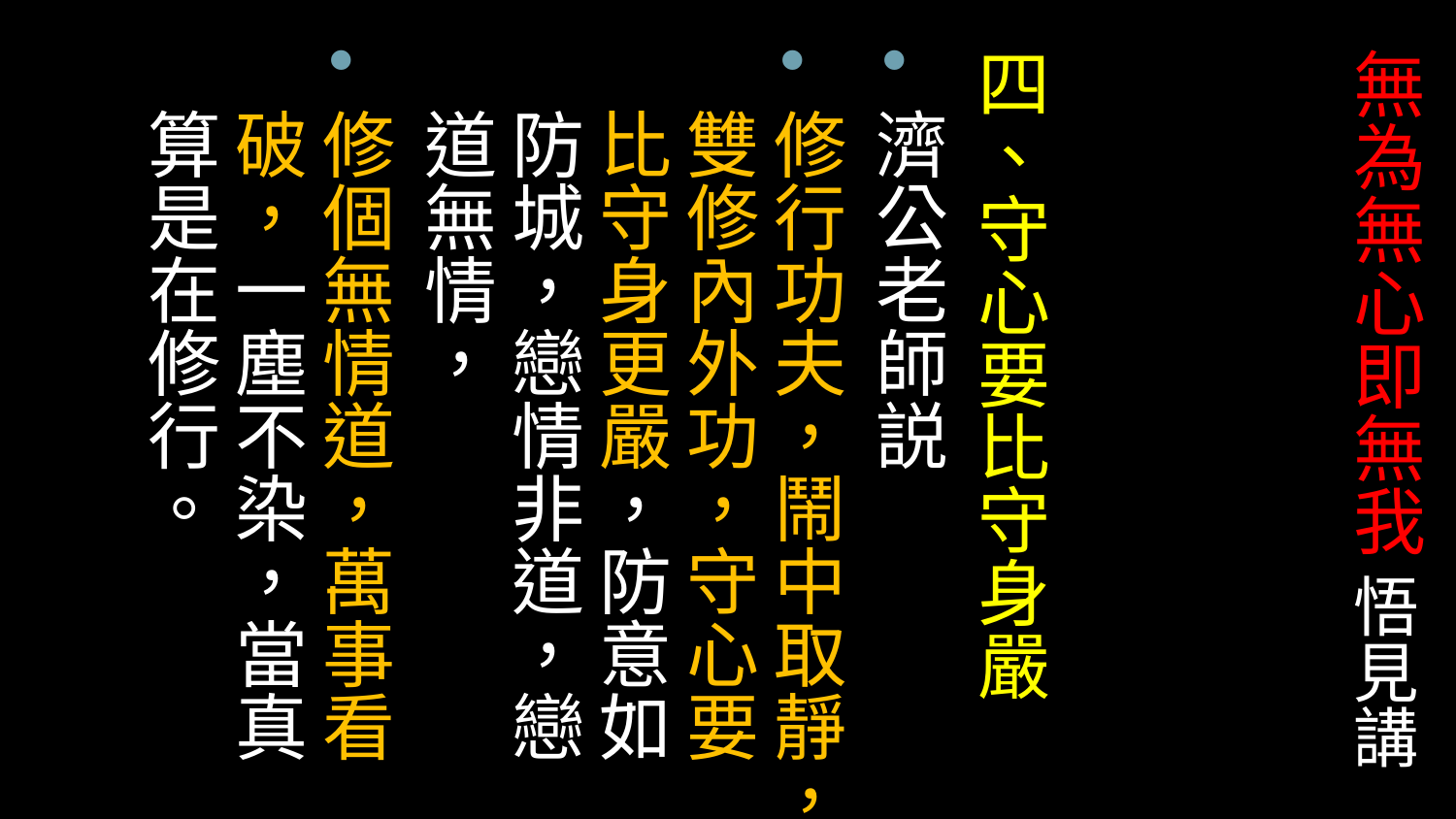

# 無為無心即無我 悟見講
四、守心要比守身嚴
濟公老師説
修行功夫，鬧中取靜，雙修內外功，守心要比守身更嚴，防意如防城，戀情非道，戀道無情，
修個無情道，萬事看破，一塵不染，當真算是在修行。